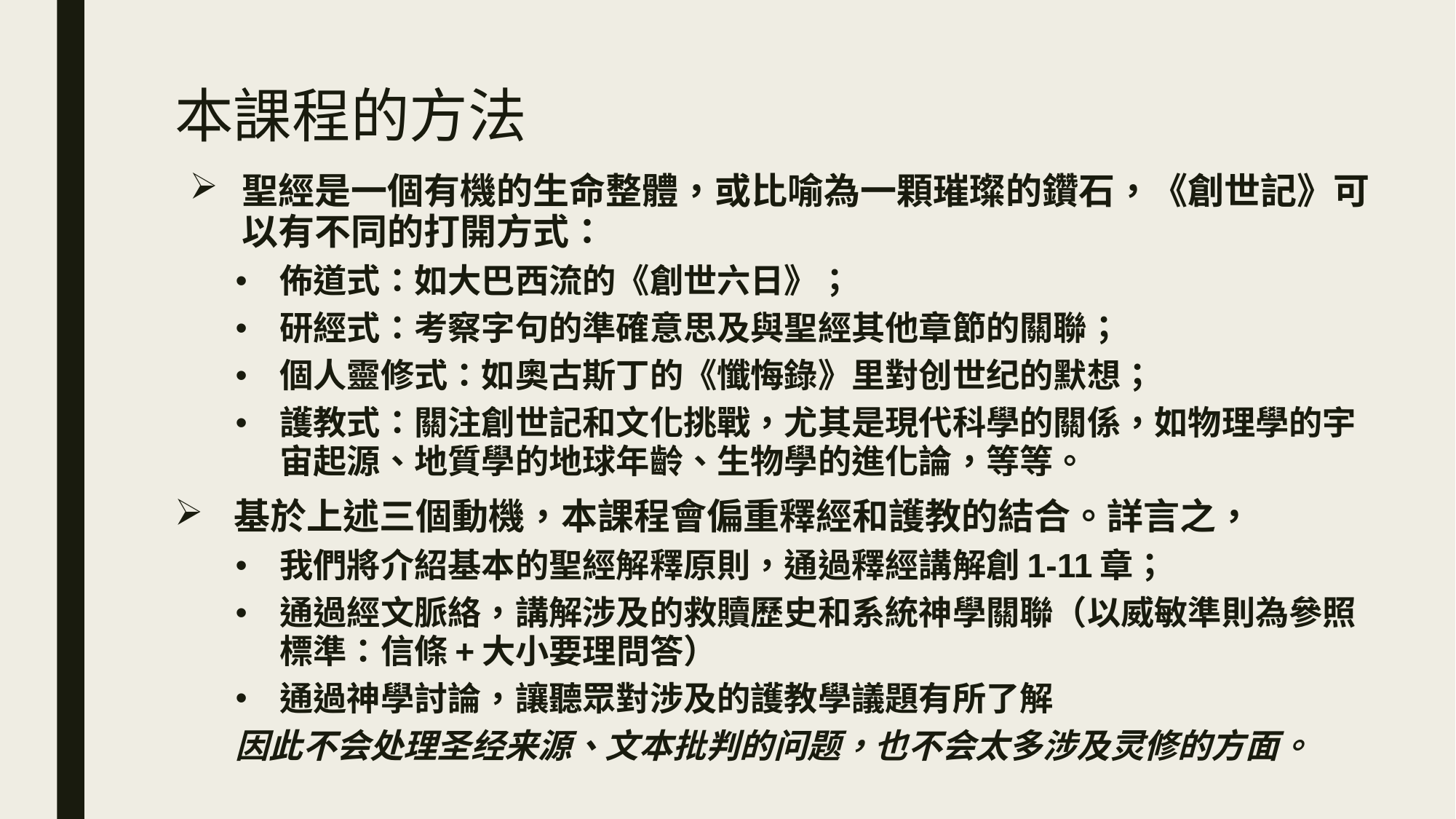

# 本課程的方法
聖經是一個有機的生命整體，或比喻為一顆璀璨的鑽石，《創世記》可以有不同的打開方式：
佈道式：如大巴西流的《創世六日》；
研經式：考察字句的準確意思及與聖經其他章節的關聯；
個人靈修式：如奧古斯丁的《懺悔錄》里對创世纪的默想；
護教式：關注創世記和文化挑戰，尤其是現代科學的關係，如物理學的宇宙起源、地質學的地球年齡、生物學的進化論，等等。
基於上述三個動機，本課程會偏重釋經和護教的結合。詳言之，
我們將介紹基本的聖經解釋原則，通過釋經講解創1-11章；
通過經文脈絡，講解涉及的救贖歷史和系統神學關聯（以威敏準則為參照標準：信條+大小要理問答）
通過神學討論，讓聽眾對涉及的護教學議題有所了解
因此不会处理圣经来源、文本批判的问题，也不会太多涉及灵修的方面。